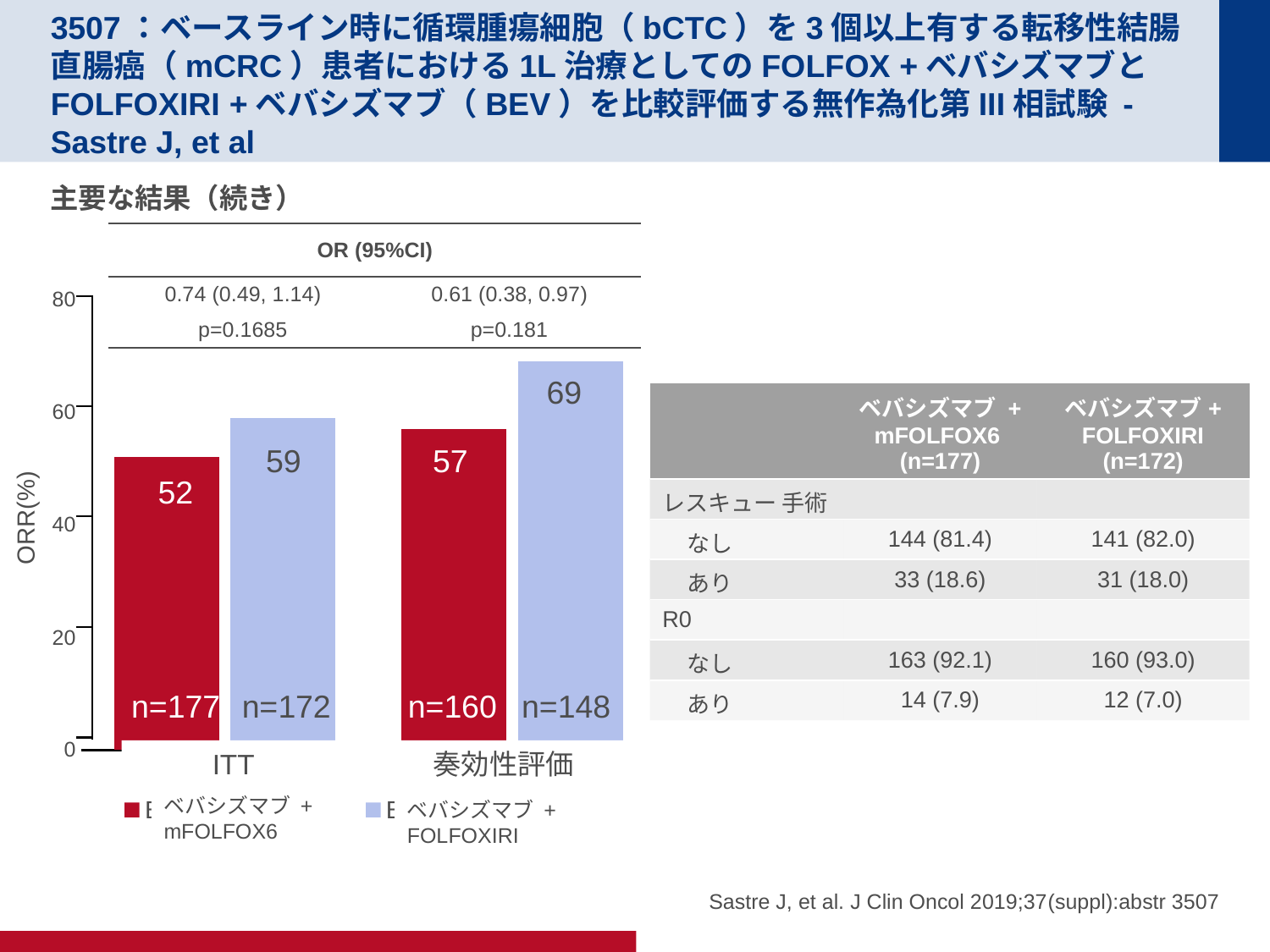

# 3507：ベースライン時に循環腫瘍細胞（bCTC）を3個以上有する転移性結腸直腸癌（mCRC）患者における1L治療としてのFOLFOX +ベバシズマブとFOLFOXIRI +ベバシズマブ（BEV）を比較評価する無作為化第III相試験 - Sastre J, et al
主要な結果（続き）

| OR (95%CI) |  |
| --- | --- |
| 0.74 (0.49, 1.14) | 0.61 (0.38, 0.97) |
| p=0.1685 | p=0.181 |

### Chart

| Category | Bev + mFOLFOX6 | Bev + FOLFOXIRI |
|---|---|---|
| ITT | 52.0 | 59.0 |
| Evaluated for response | 57.0 | 69.0 |
69
59
57
52
n=177
n=172
n=160
n=148
|  | ベバシズマブ + mFOLFOX6 (n=177) | ベバシズマブ+ FOLFOXIRI (n=172) |
| --- | --- | --- |
| レスキュー 手術 |  |  |
| なし | 144 (81.4) | 141 (82.0) |
| あり | 33 (18.6) | 31 (18.0) |
| R0 |  |  |
| なし | 163 (92.1) | 160 (93.0) |
| あり | 14 (7.9) | 12 (7.0) |
ORR(%)
          ITT                      奏効性評価
ベバシズマブ + mFOLFOX6
ベバシズマブ + FOLFOXIRI
Sastre J, et al. J Clin Oncol 2019;37(suppl):abstr 3507